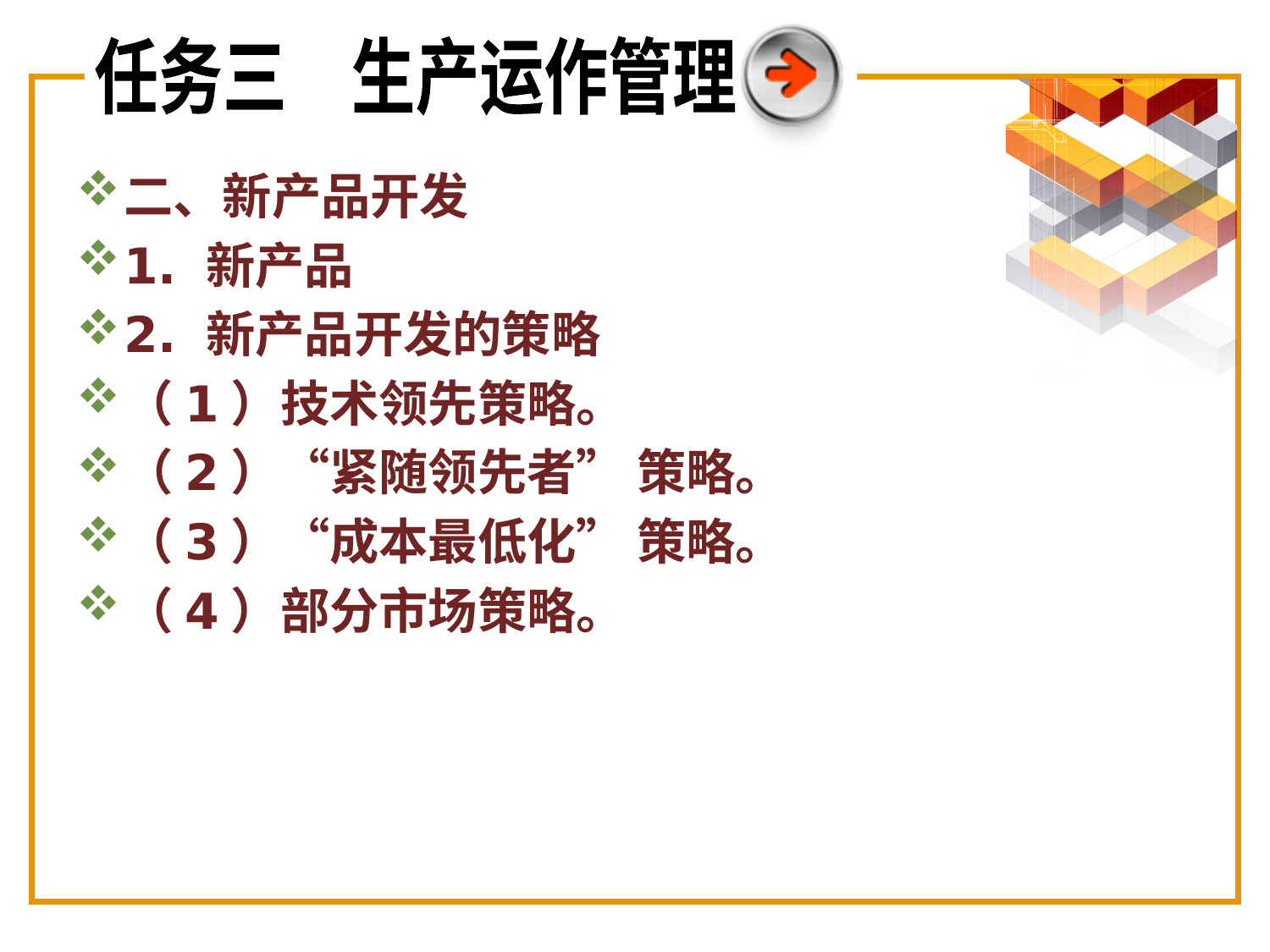

任务三　生产运作管理
二、新产品开发
1. 新产品
2. 新产品开发的策略
（1）技术领先策略。
（2）“紧随领先者” 策略。
（3）“成本最低化” 策略。
（4）部分市场策略。